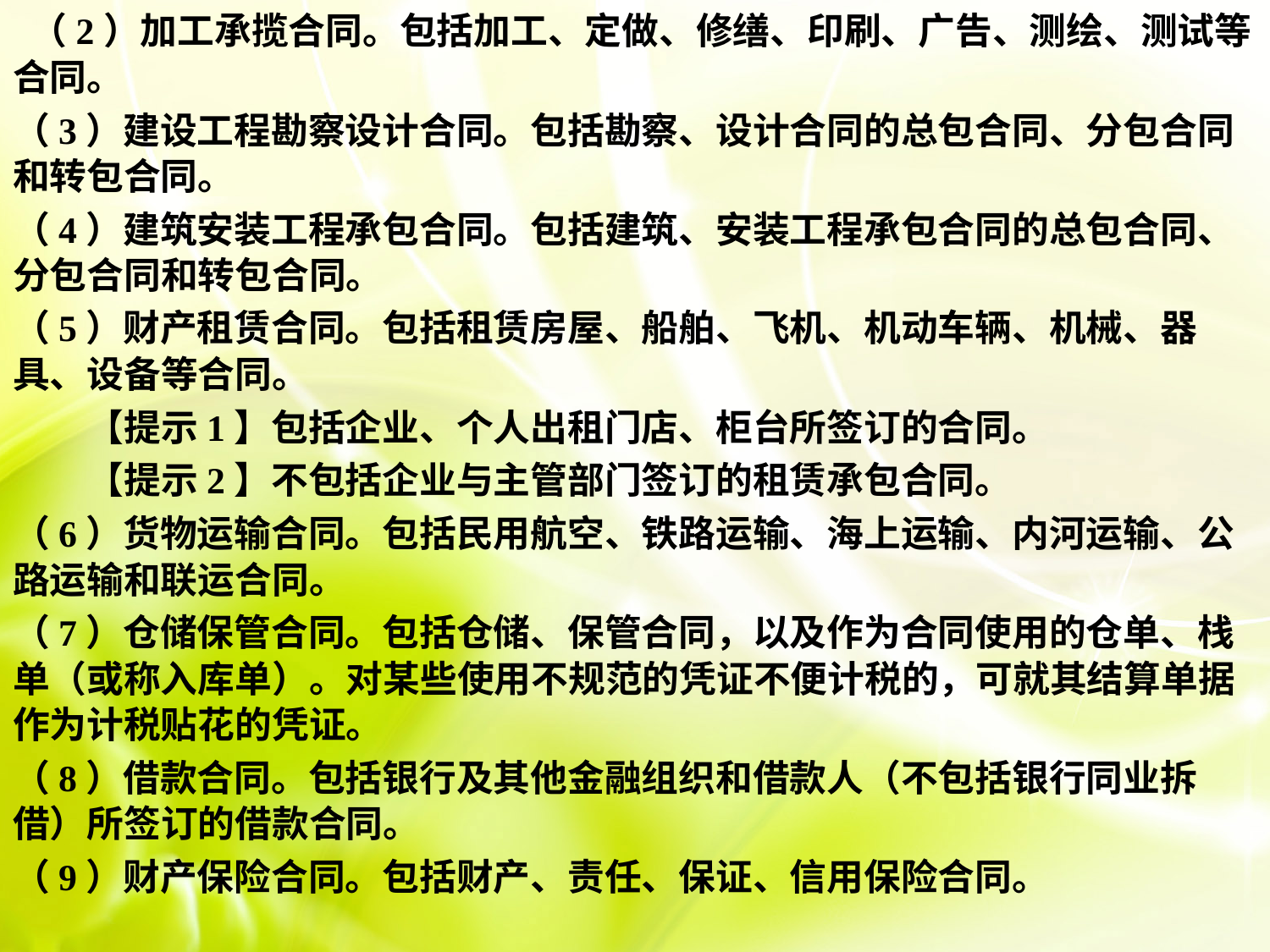

（2）加工承揽合同。包括加工、定做、修缮、印刷、广告、测绘、测试等合同。
（3）建设工程勘察设计合同。包括勘察、设计合同的总包合同、分包合同和转包合同。
（4）建筑安装工程承包合同。包括建筑、安装工程承包合同的总包合同、分包合同和转包合同。
（5）财产租赁合同。包括租赁房屋、船舶、飞机、机动车辆、机械、器具、设备等合同。
　　【提示1】包括企业、个人出租门店、柜台所签订的合同。
　　【提示2】不包括企业与主管部门签订的租赁承包合同。
（6）货物运输合同。包括民用航空、铁路运输、海上运输、内河运输、公路运输和联运合同。
（7）仓储保管合同。包括仓储、保管合同，以及作为合同使用的仓单、栈单（或称入库单）。对某些使用不规范的凭证不便计税的，可就其结算单据作为计税贴花的凭证。
（8）借款合同。包括银行及其他金融组织和借款人（不包括银行同业拆借）所签订的借款合同。
（9）财产保险合同。包括财产、责任、保证、信用保险合同。